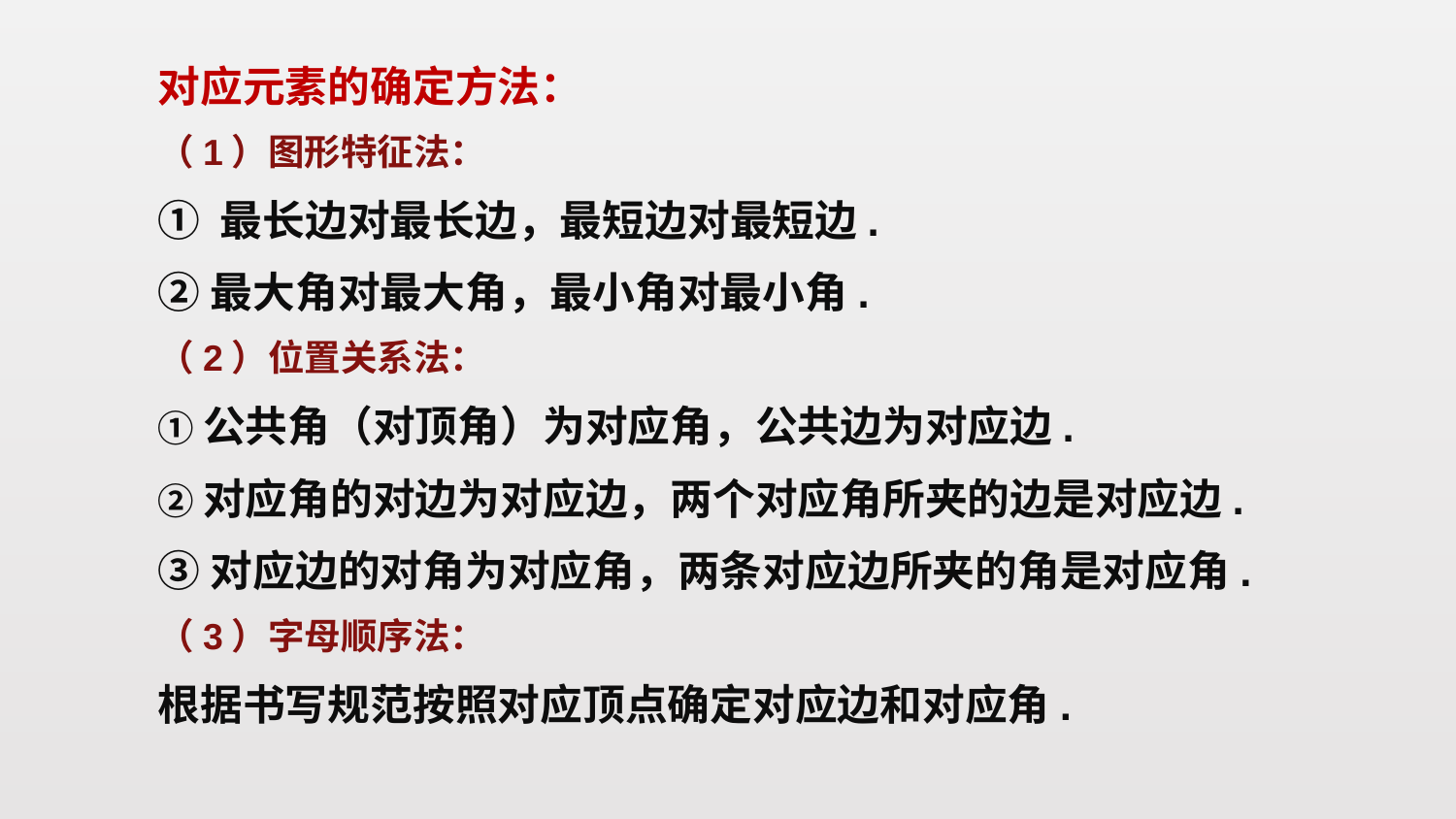

对应元素的确定方法：
（1）图形特征法：
① 最长边对最长边，最短边对最短边.
②最大角对最大角，最小角对最小角.
（2）位置关系法：
①公共角（对顶角）为对应角，公共边为对应边.
②对应角的对边为对应边，两个对应角所夹的边是对应边.
③对应边的对角为对应角，两条对应边所夹的角是对应角.
（3）字母顺序法：
根据书写规范按照对应顶点确定对应边和对应角.